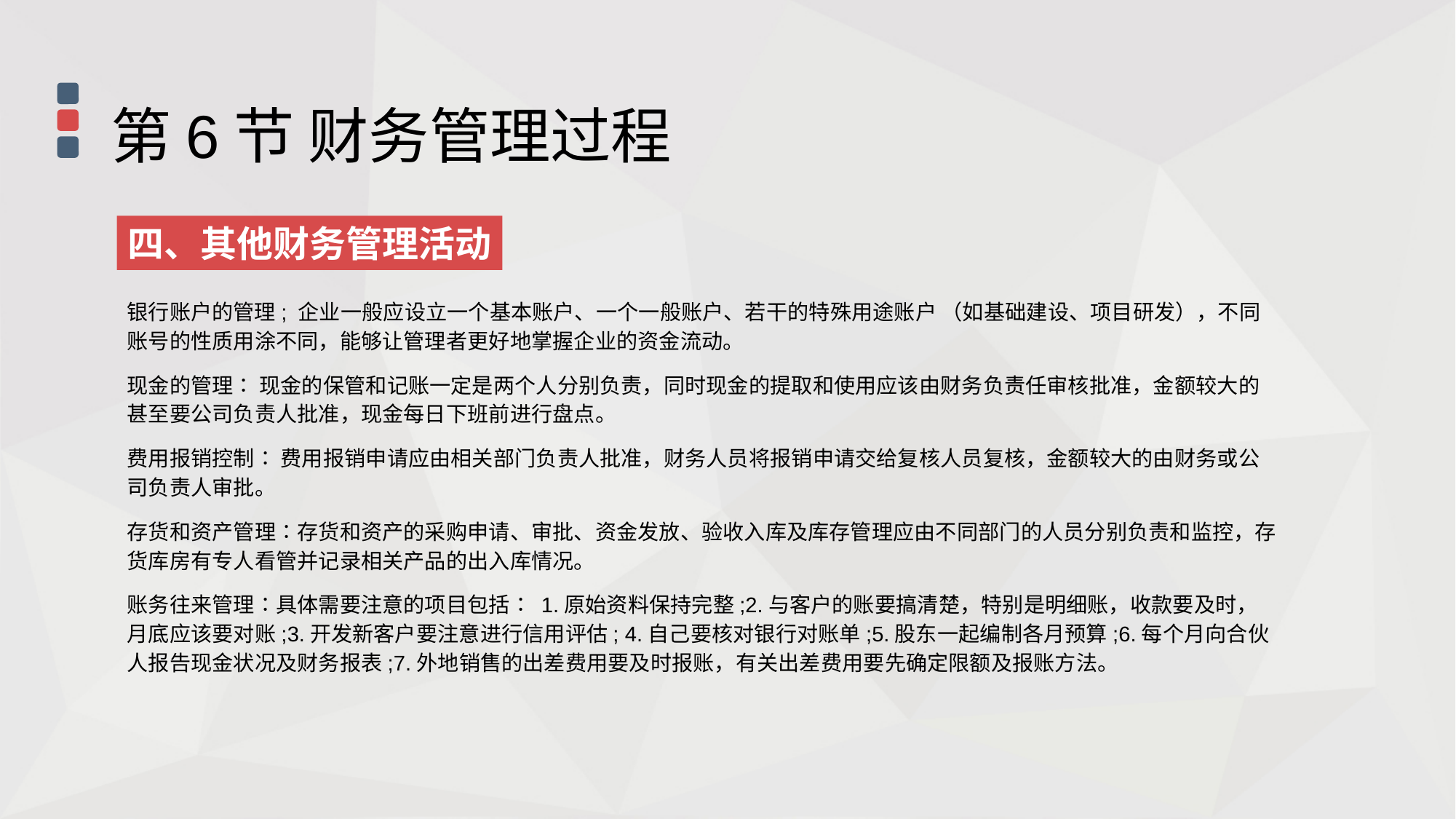

第6节 财务管理过程
四、其他财务管理活动
银行账户的管理; 企业一般应设立一个基本账户、一个一般账户、若干的特殊用途账户 （如基础建设、项目研发），不同账号的性质用涂不同，能够让管理者更好地掌握企业的资金流动。
现金的管理∶ 现金的保管和记账一定是两个人分别负责，同时现金的提取和使用应该由财务负责任审核批准，金额较大的甚至要公司负责人批准，现金每日下班前进行盘点。
费用报销控制∶ 费用报销申请应由相关部门负责人批准，财务人员将报销申请交给复核人员复核，金额较大的由财务或公司负责人审批。
存货和资产管理∶存货和资产的采购申请、审批、资金发放、验收入库及库存管理应由不同部门的人员分别负责和监控，存货库房有专人看管并记录相关产品的出入库情况。
账务往来管理∶具体需要注意的项目包括∶ 1.原始资料保持完整;2.与客户的账要搞清楚，特别是明细账，收款要及时， 月底应该要对账;3.开发新客户要注意进行信用评估; 4.自己要核对银行对账单;5.股东一起编制各月预算;6.每个月向合伙人报告现金状况及财务报表;7.外地销售的出差费用要及时报账，有关出差费用要先确定限额及报账方法。